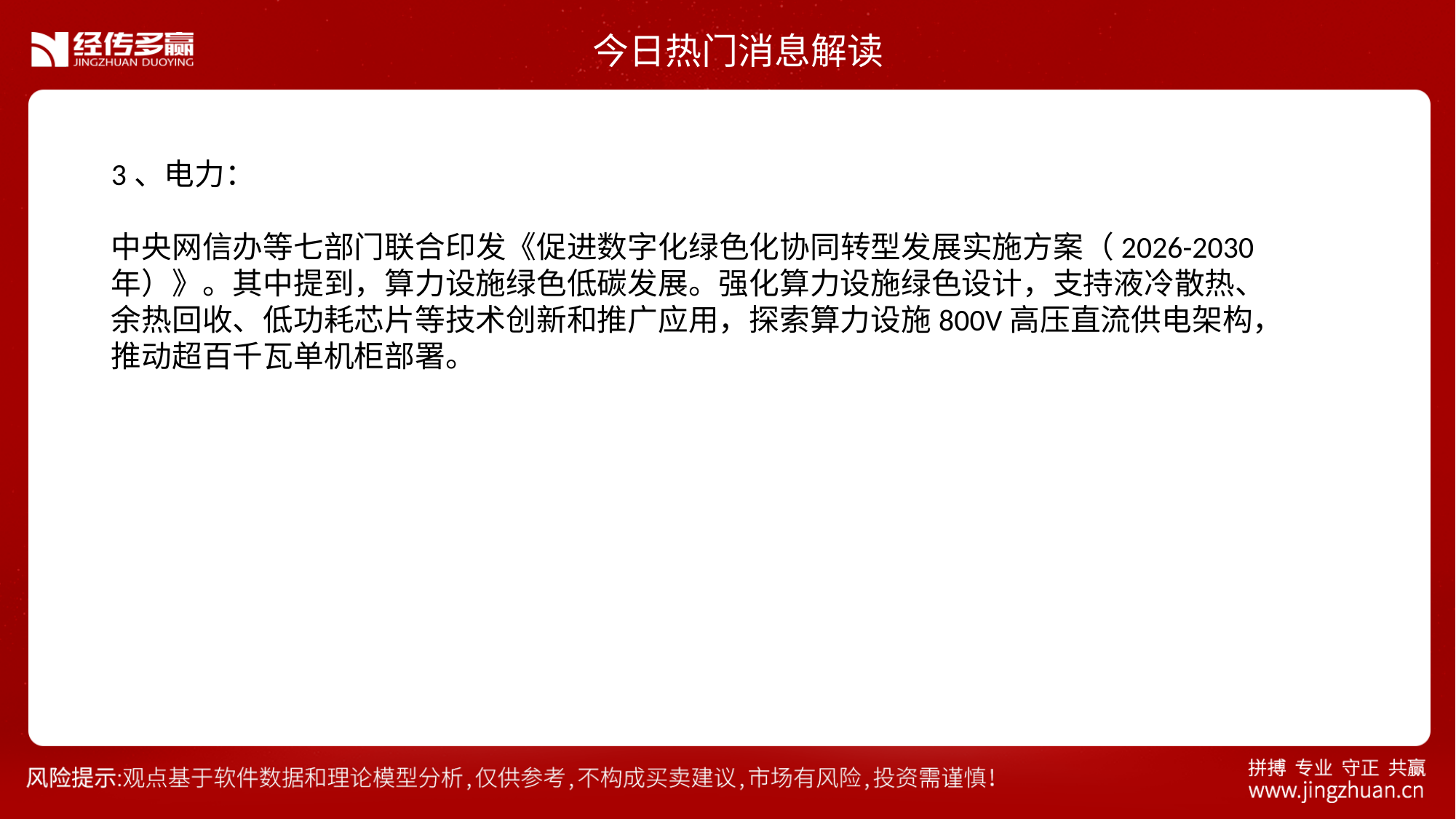

今日热门消息解读
3、电力：

中央网信办等七部门联合印发《促进数字化绿色化协同转型发展实施方案（2026-2030年）》。其中提到，算力设施绿色低碳发展。强化算力设施绿色设计，支持液冷散热、余热回收、低功耗芯片等技术创新和推广应用，探索算力设施800V高压直流供电架构，推动超百千瓦单机柜部署。